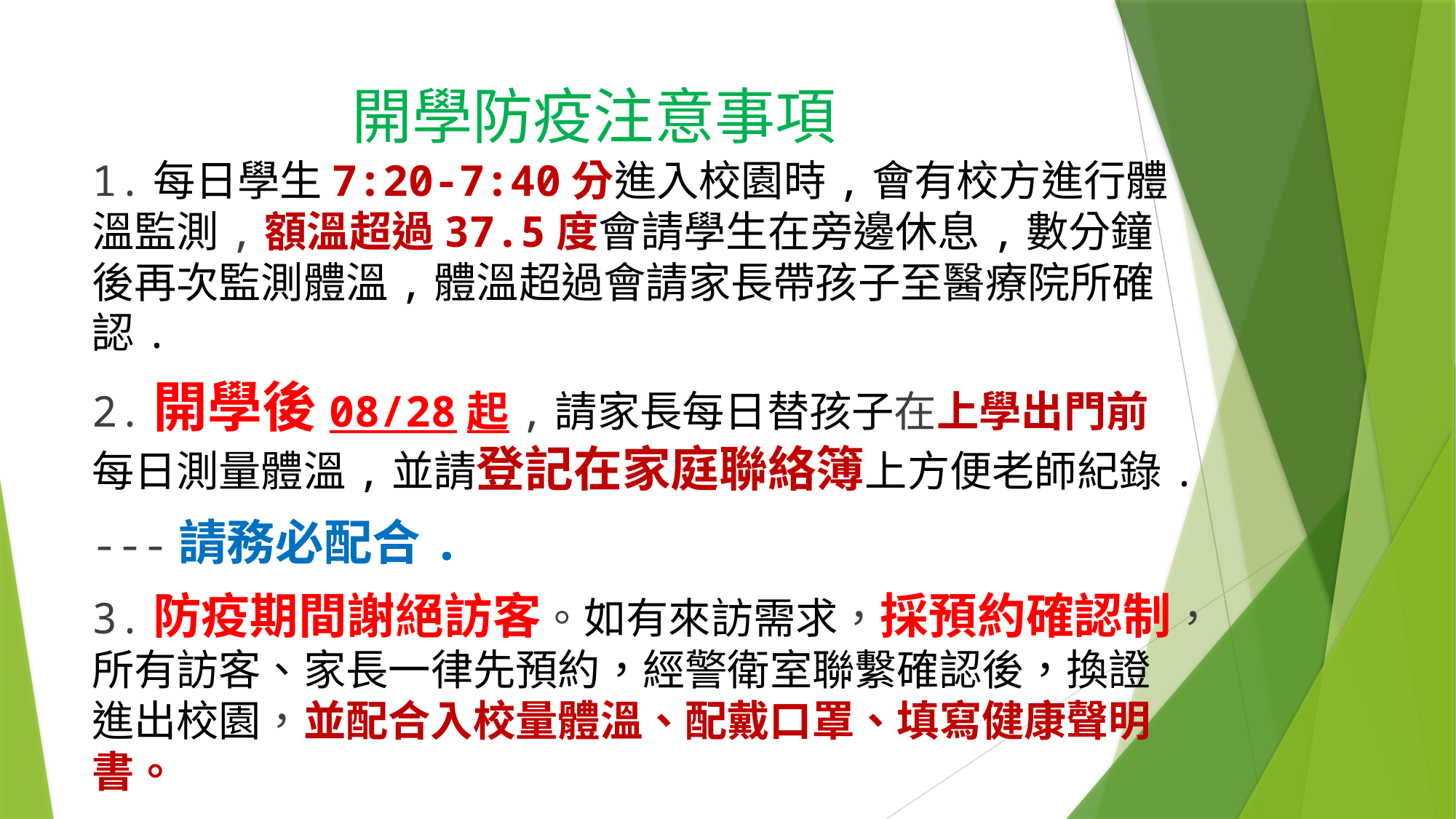

# 開學防疫注意事項
1.每日學生7:20-7:40分進入校園時,會有校方進行體溫監測,額溫超過37.5度會請學生在旁邊休息,數分鐘後再次監測體溫,體溫超過會請家長帶孩子至醫療院所確認.
2.開學後08/28起,請家長每日替孩子在上學出門前每日測量體溫,並請登記在家庭聯絡簿上方便老師紀錄.
---請務必配合.
3.防疫期間謝絕訪客。如有來訪需求，採預約確認制，所有訪客、家長一律先預約，經警衛室聯繫確認後，換證進出校園，並配合入校量體溫、配戴口罩、填寫健康聲明書。